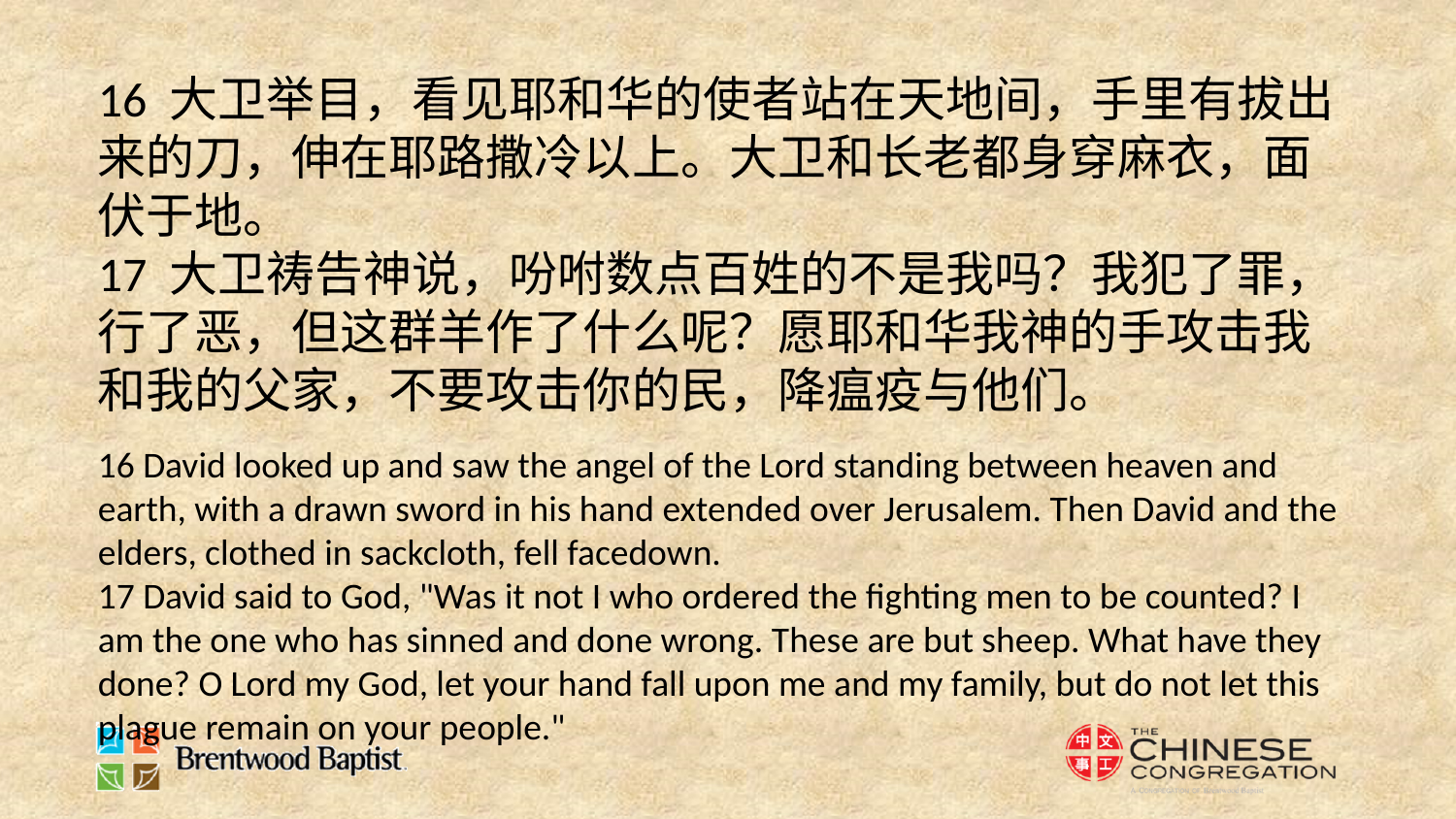

16 大卫举目，看见耶和华的使者站在天地间，手里有拔出来的刀，伸在耶路撒冷以上。大卫和长老都身穿麻衣，面伏于地。
17 大卫祷告神说，吩咐数点百姓的不是我吗？我犯了罪，行了恶，但这群羊作了什么呢？愿耶和华我神的手攻击我和我的父家，不要攻击你的民，降瘟疫与他们。

16 David looked up and saw the angel of the Lord standing between heaven and earth, with a drawn sword in his hand extended over Jerusalem. Then David and the elders, clothed in sackcloth, fell facedown.
17 David said to God, "Was it not I who ordered the fighting men to be counted? I am the one who has sinned and done wrong. These are but sheep. What have they done? O Lord my God, let your hand fall upon me and my family, but do not let this plague remain on your people."